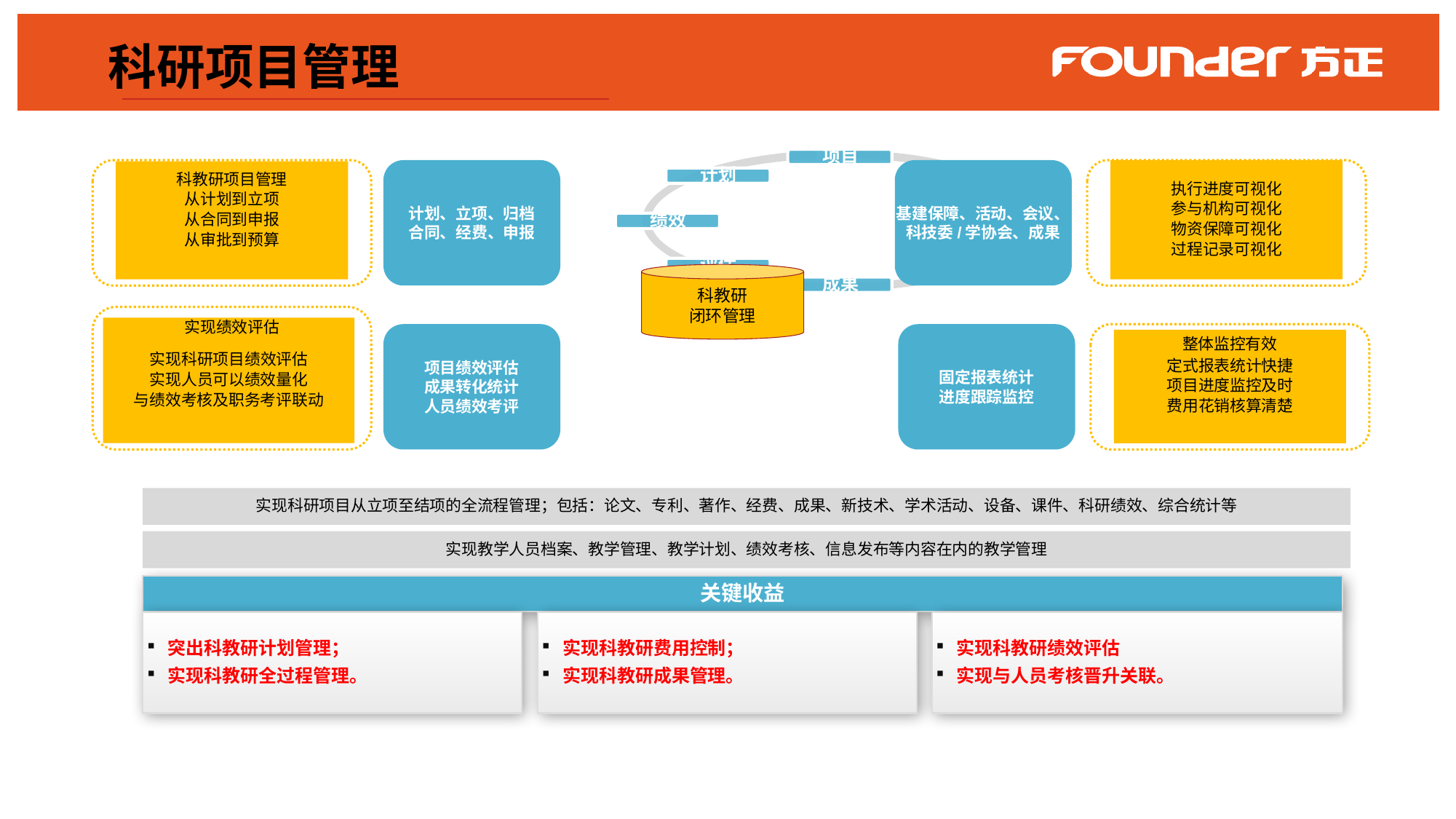

科研项目管理
项目
合同
保障
过程
成果
评估
绩效
计划
科教研
闭环管理
科教研项目管理
从计划到立项
从合同到申报
从审批到预算
计划、立项、归档
合同、经费、申报
基建保障、活动、会议、
科技委/学协会、成果

执行进度可视化
参与机构可视化
物资保障可视化
过程记录可视化
实现绩效评估
实现科研项目绩效评估
实现人员可以绩效量化
与绩效考核及职务考评联动
项目绩效评估
成果转化统计
人员绩效考评
固定报表统计
进度跟踪监控
整体监控有效
定式报表统计快捷
项目进度监控及时
费用花销核算清楚
实现科研项目从立项至结项的全流程管理；包括：论文、专利、著作、经费、成果、新技术、学术活动、设备、课件、科研绩效、综合统计等
实现教学人员档案、教学管理、教学计划、绩效考核、信息发布等内容在内的教学管理
关键收益
突出科教研计划管理；
实现科教研全过程管理。
实现科教研费用控制；
实现科教研成果管理。
实现科教研绩效评估
实现与人员考核晋升关联。